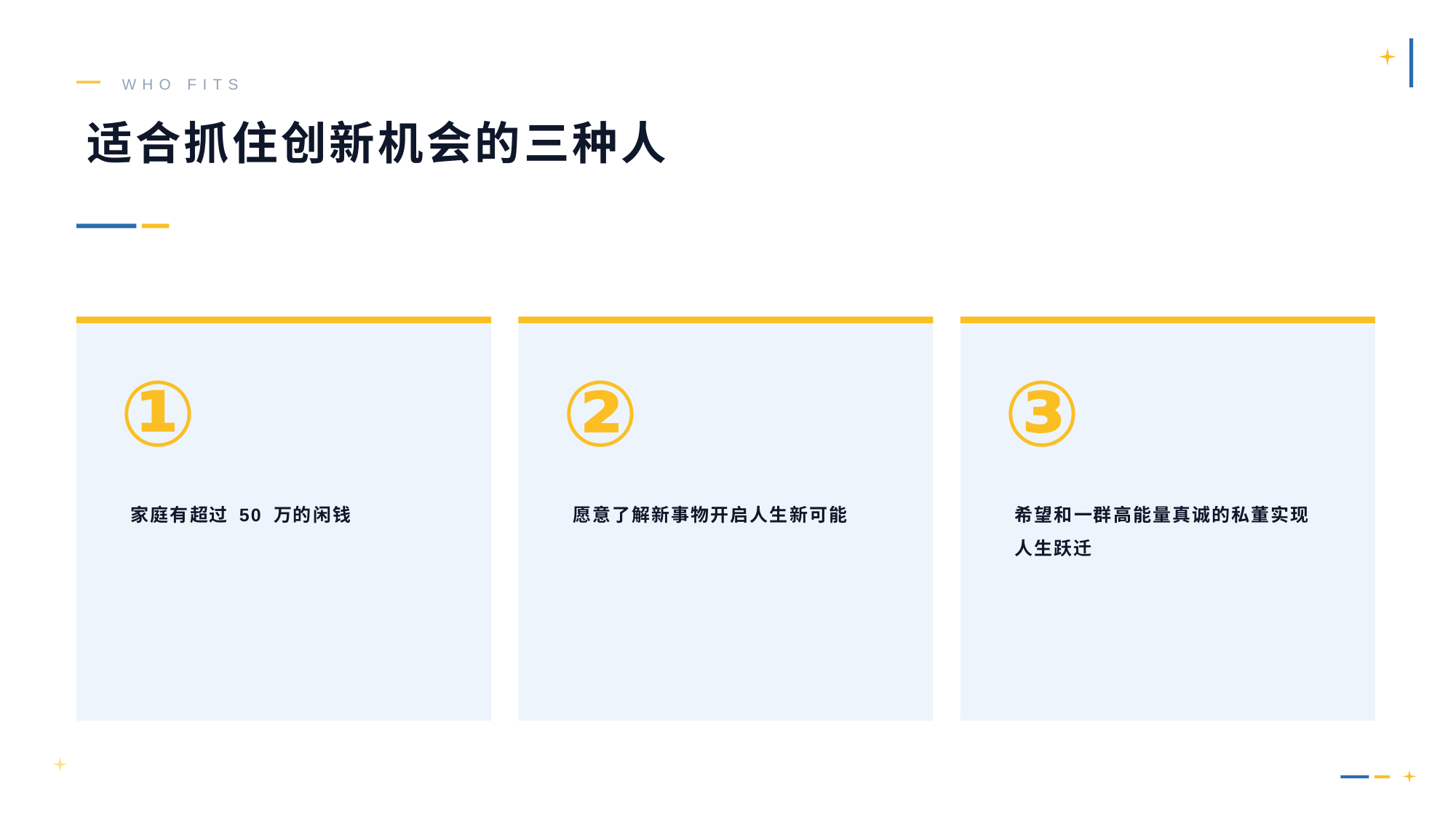

WHO FITS

适合抓住创新机会的三种人

①
②
③
家庭有超过 50 万的闲钱
愿意了解新事物开启人生新可能
希望和一群高能量真诚的私董实现人生跃迁